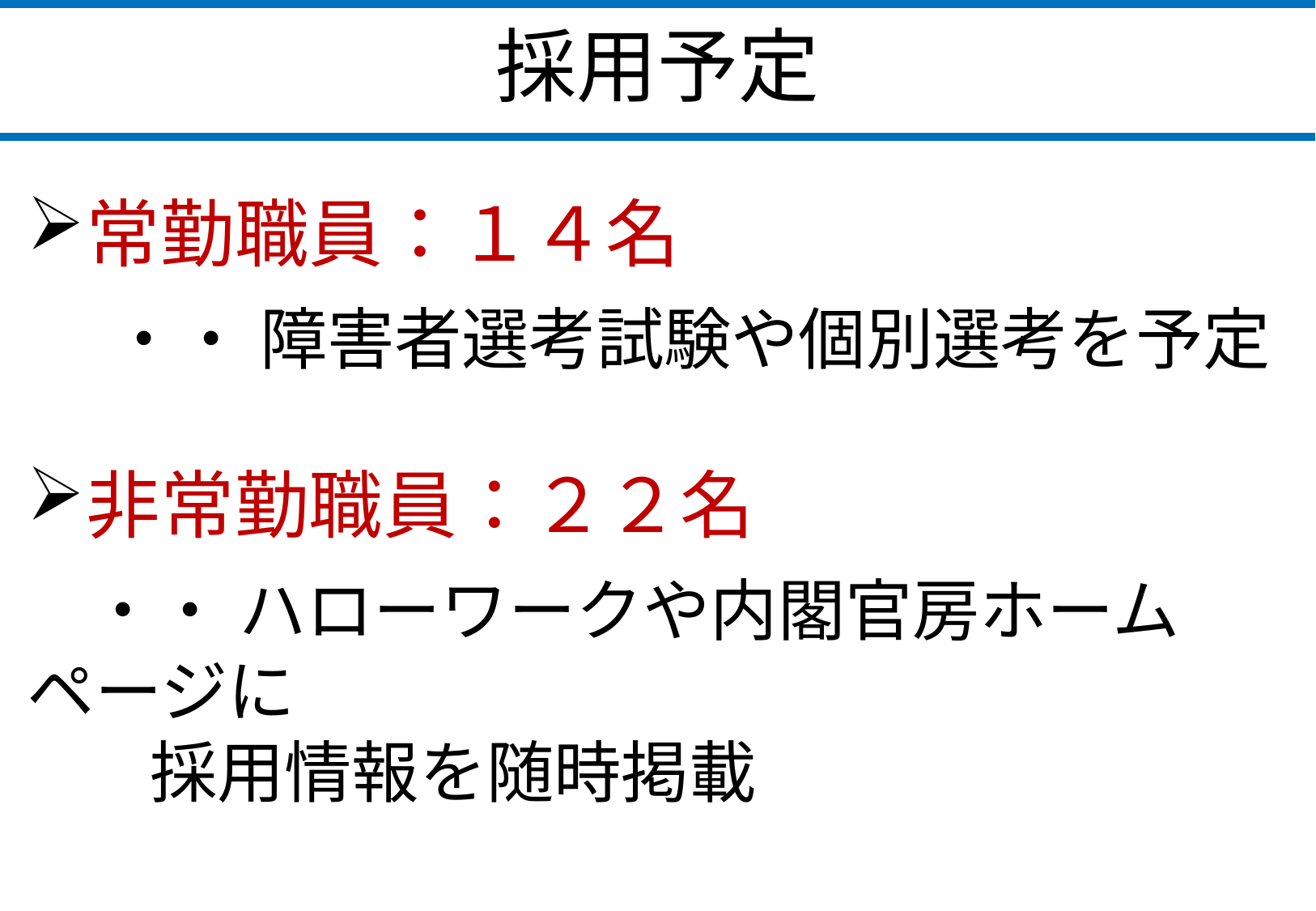

採用予定
常勤職員：１４名
　 ・・ 障害者選考試験や個別選考を予定

非常勤職員：２２名
   ・・ ハローワークや内閣官房ホームページに
       採用情報を随時掲載